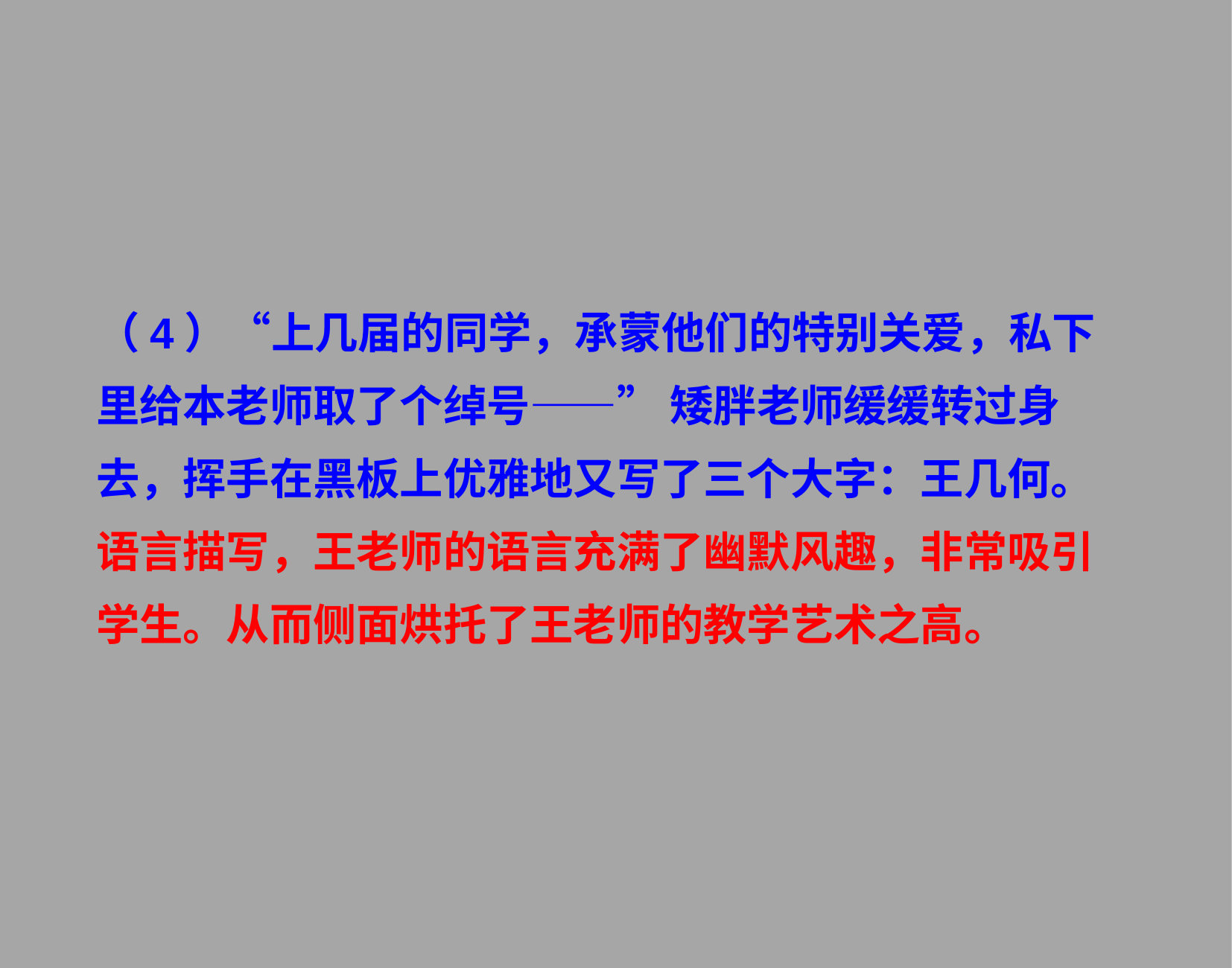

（4）“上几届的同学，承蒙他们的特别关爱，私下里给本老师取了个绰号——” 矮胖老师缓缓转过身去，挥手在黑板上优雅地又写了三个大字：王几何。
语言描写，王老师的语言充满了幽默风趣，非常吸引学生。从而侧面烘托了王老师的教学艺术之高。